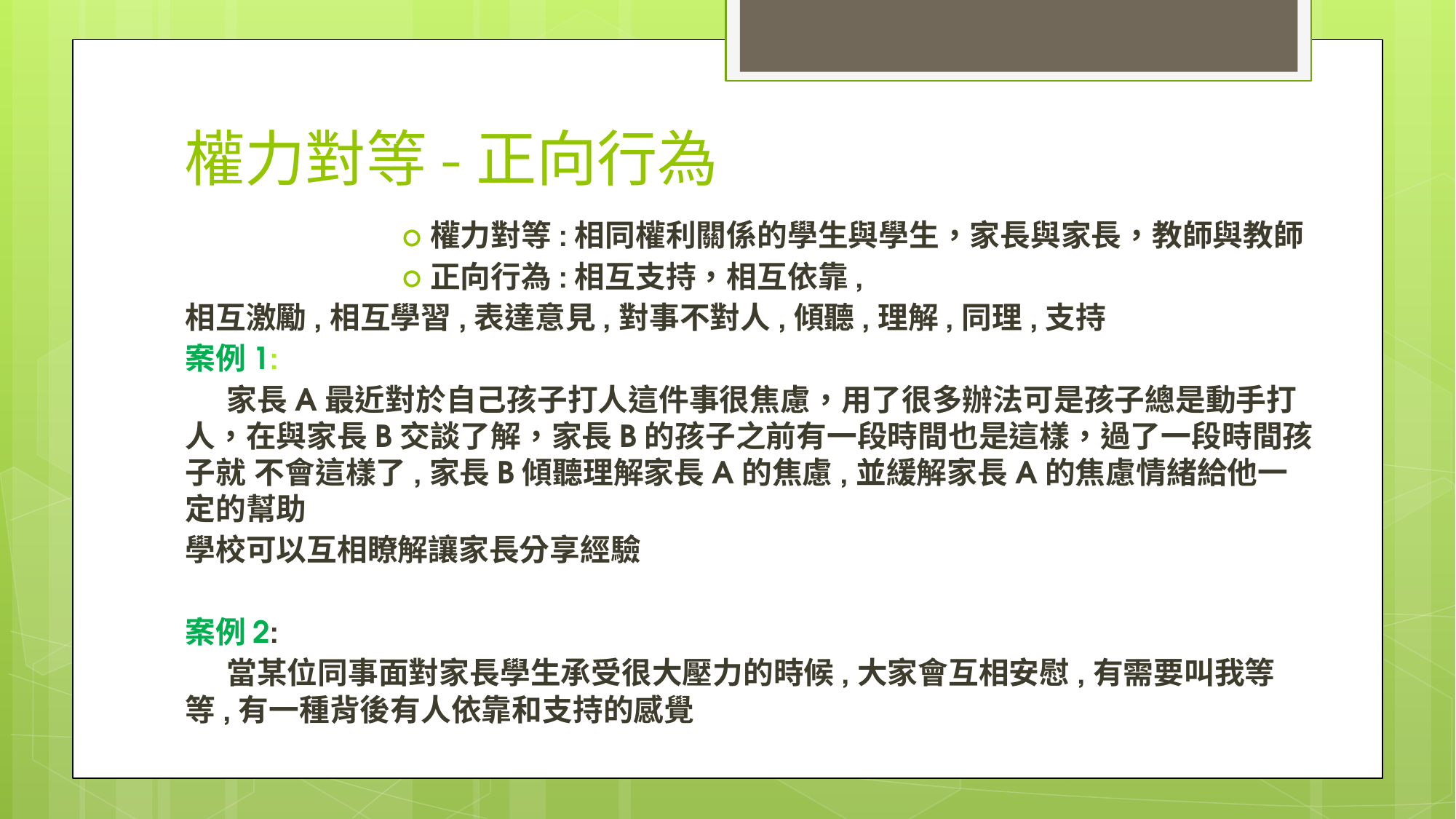

# 權力對等-正向行為
權力對等:相同權利關係的學生與學生，家長與家長，教師與教師
正向行為:相互支持，相互依靠,
相互激勵,相互學習,表達意見,對事不對人,傾聽,理解,同理,支持
案例1:
    家長A最近對於自己孩子打人這件事很焦慮，用了很多辦法可是孩子總是動手打人，在與家長B交談了解，家長B的孩子之前有一段時間也是這樣，過了一段時間孩子就 不會這樣了,家長B傾聽理解家長A的焦慮,並緩解家長A的焦慮情緒給他一定的幫助
學校可以互相瞭解讓家長分享經驗

案例2:
    當某位同事面對家長學生承受很大壓力的時候,大家會互相安慰,有需要叫我等等,有一種背後有人依靠和支持的感覺